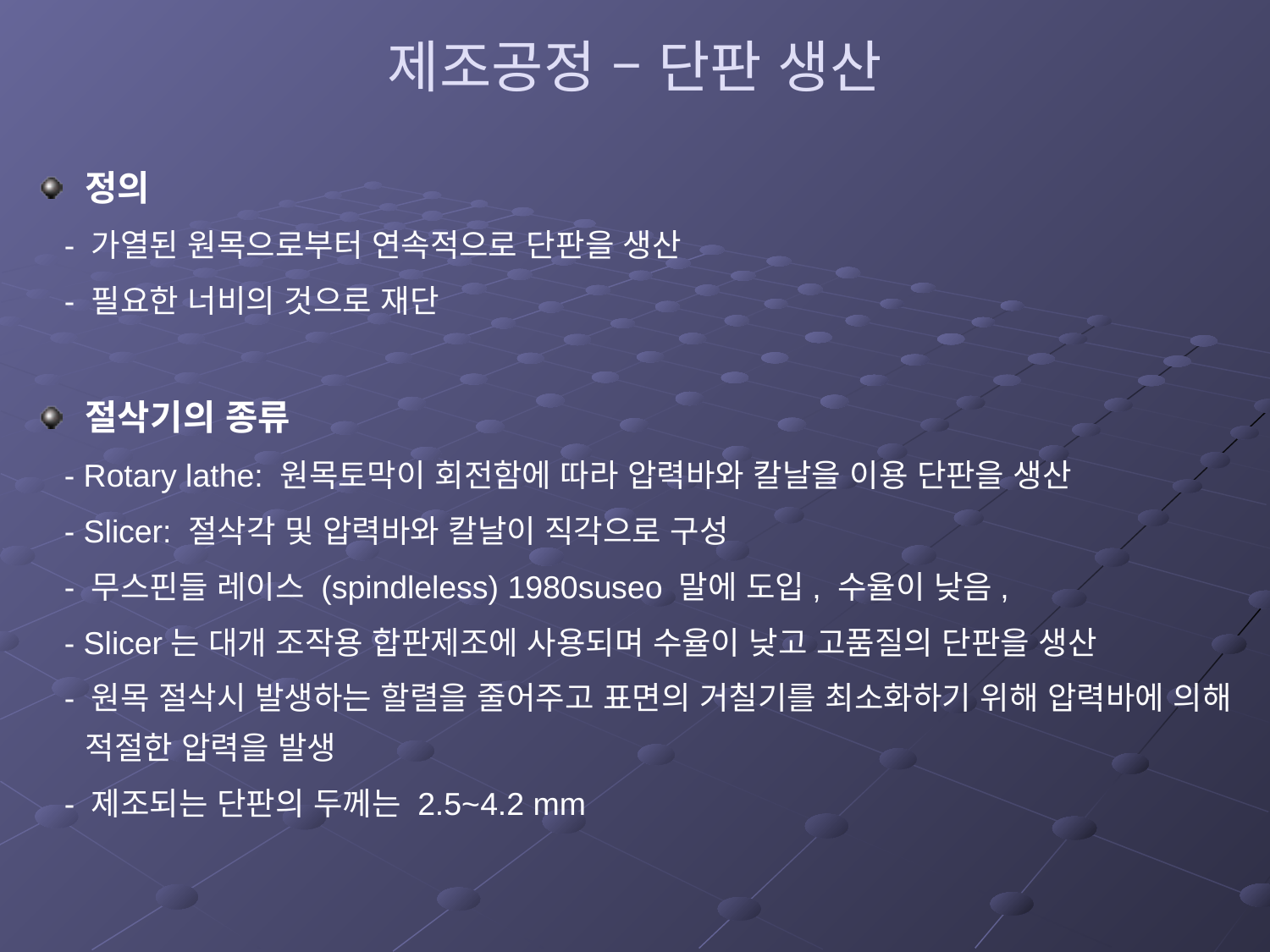

# 제조공정 – 단판 생산
정의
   - 가열된 원목으로부터 연속적으로 단판을 생산
   - 필요한 너비의 것으로 재단

절삭기의 종류
   - Rotary lathe: 원목토막이 회전함에 따라 압력바와 칼날을 이용 단판을 생산
   - Slicer: 절삭각 및 압력바와 칼날이 직각으로 구성
   - 무스핀들 레이스 (spindleless) 1980suseo 말에 도입, 수율이 낮음,
   - Slicer는 대개 조작용 합판제조에 사용되며 수율이 낮고 고품질의 단판을 생산
   - 원목 절삭시 발생하는 할렬을 줄어주고 표면의 거칠기를 최소화하기 위해 압력바에 의해 적절한 압력을 발생
   - 제조되는 단판의 두께는 2.5~4.2 mm